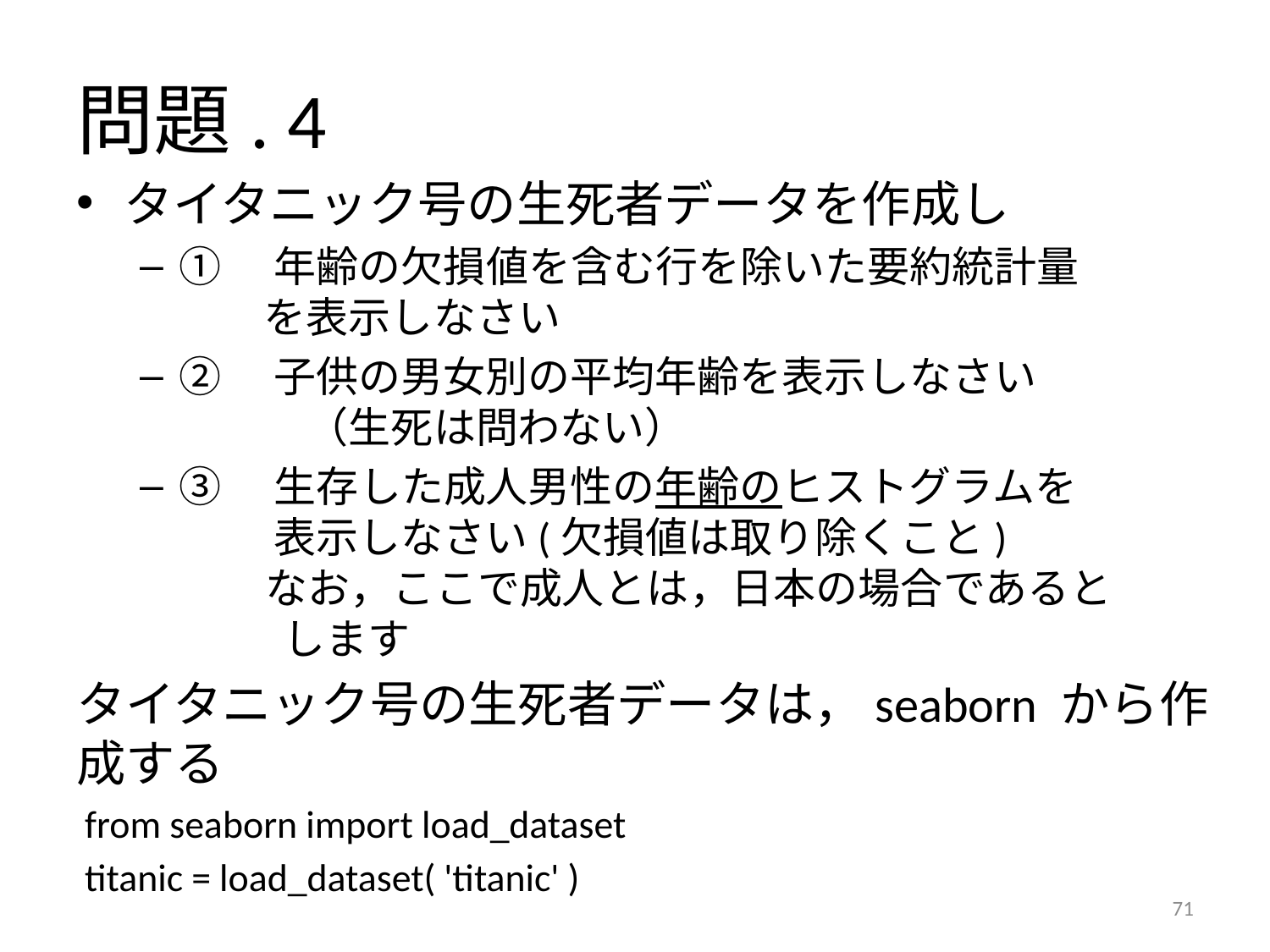

# 問題. 4
タイタニック号の生死者データを作成し
①　年齢の欠損値を含む行を除いた要約統計量
　　を表示しなさい
②　子供の男女別の平均年齢を表示しなさい
　　　（生死は問わない）
③　生存した成人男性の年齢のヒストグラムを
　　 表示しなさい(欠損値は取り除くこと)
        なお，ここで成人とは，日本の場合であると
　　  します
タイタニック号の生死者データは，seaborn から作成する
 from seaborn import load_dataset
 titanic = load_dataset( 'titanic' )

71